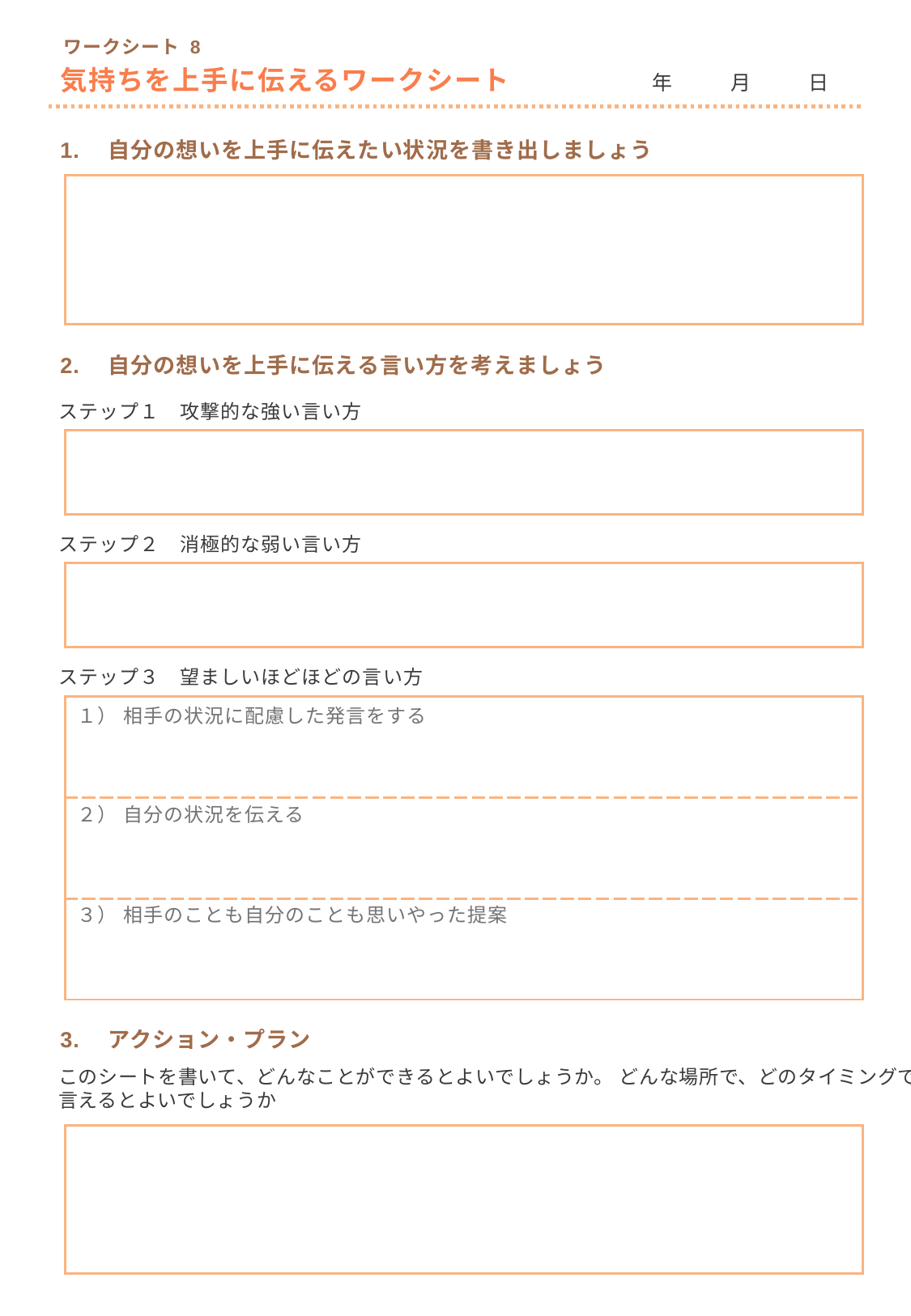

ワークシート 8
気持ちを上手に伝えるワークシート

　年　　  月　  　日
1.　自分の想いを上手に伝えたい状況を書き出しましょう

2.　自分の想いを上手に伝える言い方を考えましょう
ステップ１　攻撃的な強い言い方

ステップ２　消極的な弱い言い方

ステップ３　望ましいほどほどの言い方
|  |
| --- |
|  |
|  |
１） 相手の状況に配慮した発言をする

２） 自分の状況を伝える

３） 相手のことも自分のことも思いやった提案

3.　アクション・プラン
このシートを書いて、どんなことができるとよいでしょうか。 どんな場所で、どのタイミングで
言えるとよいでしょうか